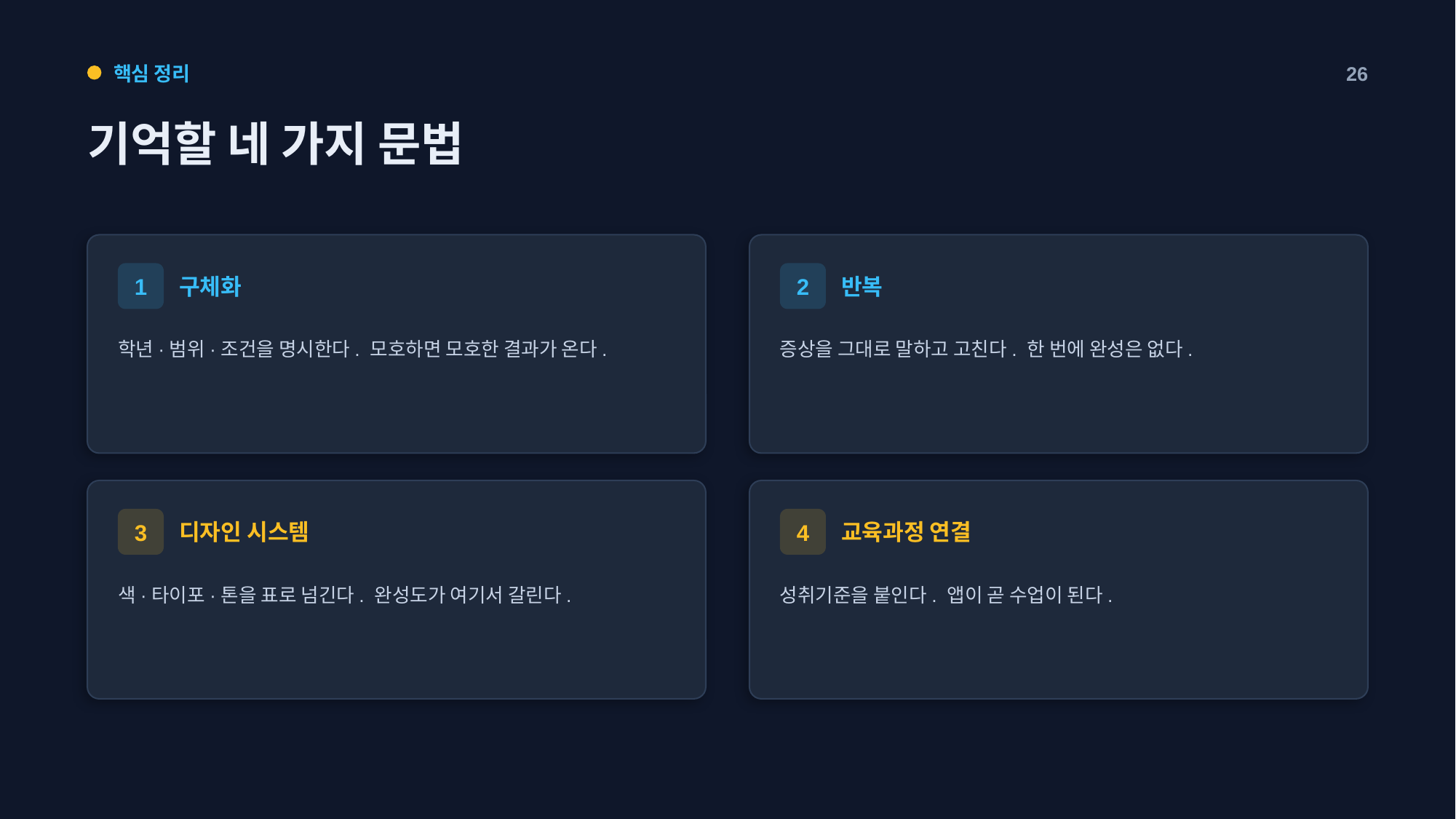

핵심 정리
26

기억할 네 가지 문법

구체화
반복

1

2
학년·범위·조건을 명시한다. 모호하면 모호한 결과가 온다.
증상을 그대로 말하고 고친다. 한 번에 완성은 없다.

디자인 시스템
교육과정 연결

3

4
색·타이포·톤을 표로 넘긴다. 완성도가 여기서 갈린다.
성취기준을 붙인다. 앱이 곧 수업이 된다.